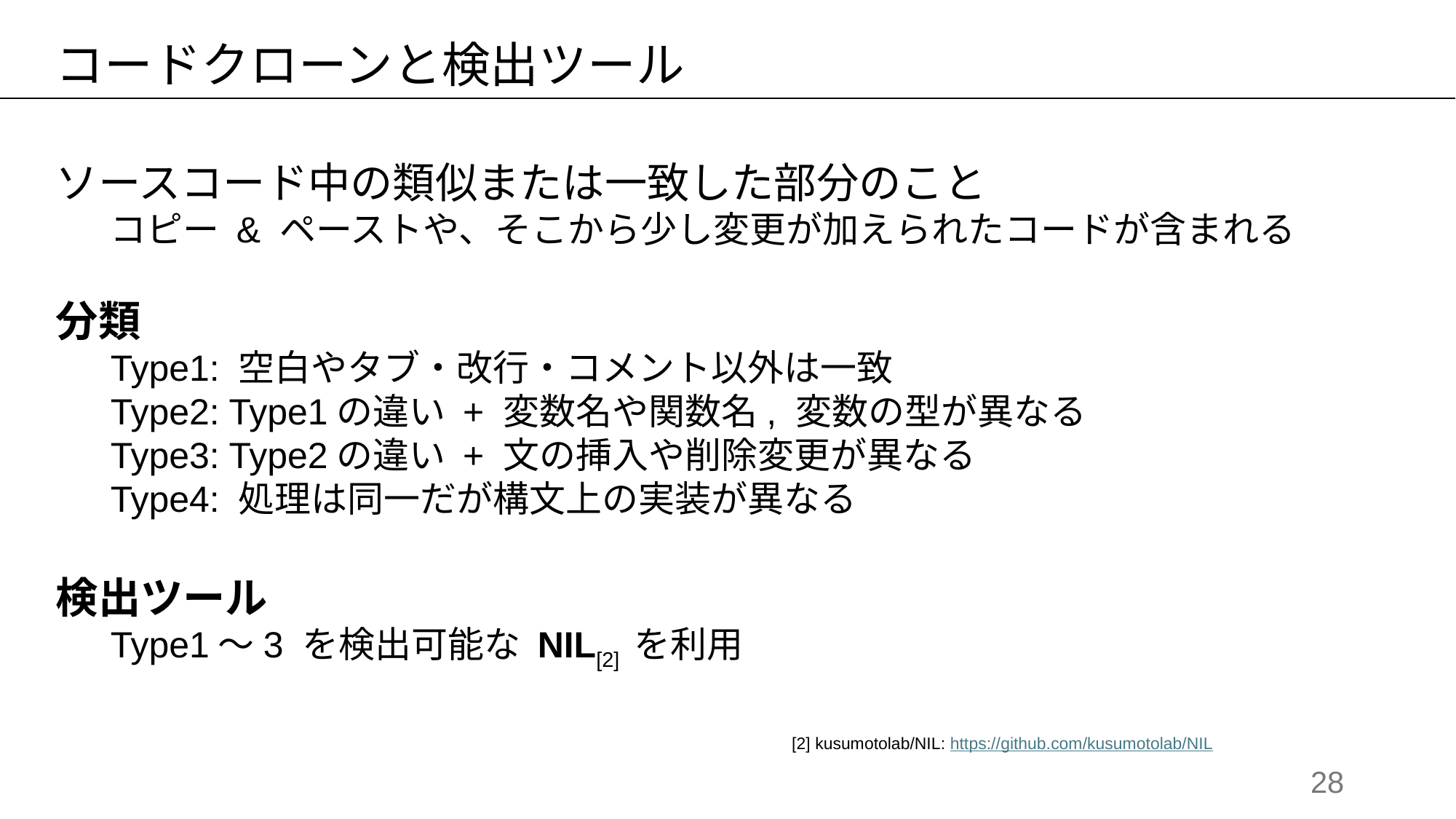

コードクローンと検出ツール
ソースコード中の類似または一致した部分のこと
コピー & ペーストや、そこから少し変更が加えられたコードが含まれる

分類
Type1: 空白やタブ・改行・コメント以外は一致
Type2: Type1の違い + 変数名や関数名, 変数の型が異なる
Type3: Type2の違い + 文の挿入や削除変更が異なる
Type4: 処理は同一だが構文上の実装が異なる

検出ツール
Type1～3 を検出可能な NIL[2] を利用
[2] kusumotolab/NIL: https://github.com/kusumotolab/NIL
28